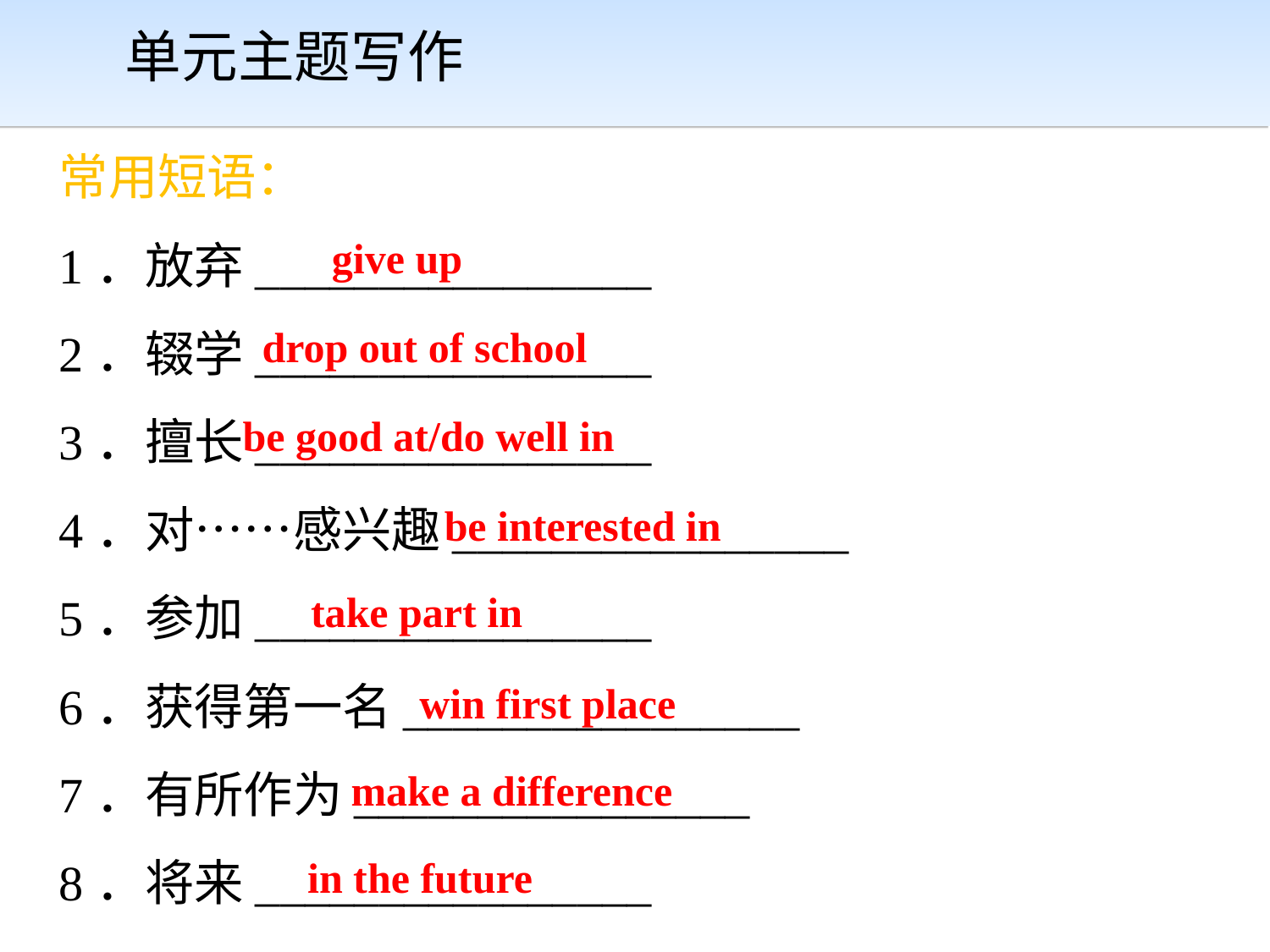

单元主题写作
常用短语：
1．放弃________________
2．辍学________________
3．擅长________________
4．对……感兴趣________________
5．参加________________
6．获得第一名________________
7．有所作为________________
8．将来________________
give up
drop out of school
be good at/do well in
be interested in
take part in
win first place
make a difference
in the future